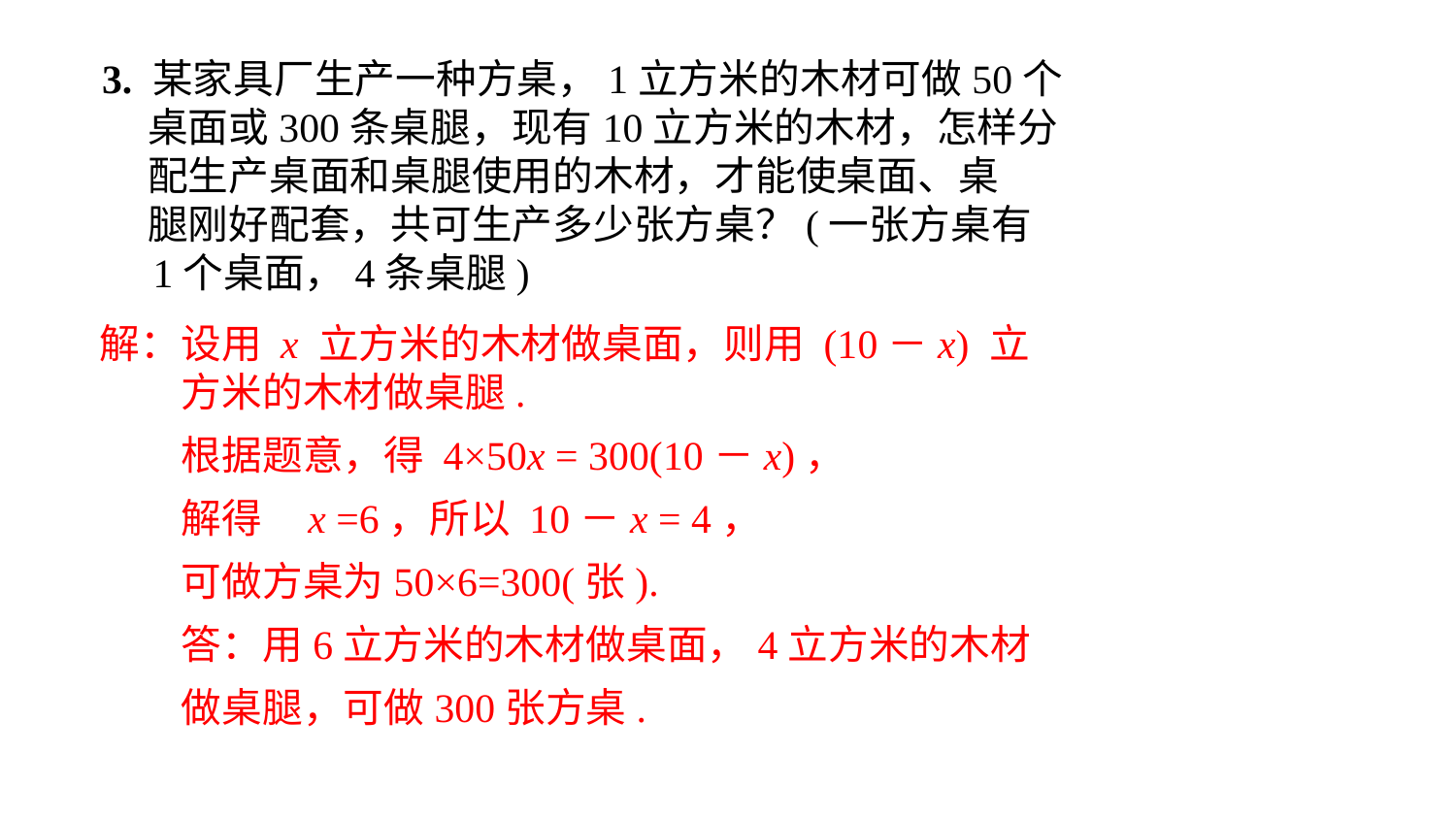

3. 某家具厂生产一种方桌，1立方米的木材可做50个
    桌面或300条桌腿，现有10立方米的木材，怎样分
    配生产桌面和桌腿使用的木材，才能使桌面、桌
    腿刚好配套，共可生产多少张方桌？(一张方桌有
     1个桌面，4条桌腿)
解：设用 x 立方米的木材做桌面，则用 (10－x) 立
        方米的木材做桌腿.
        根据题意，得 4×50x = 300(10－x)，
        解得    x =6，所以 10－x = 4，
        可做方桌为50×6=300(张).
        答：用6立方米的木材做桌面，4立方米的木材
        做桌腿，可做300张方桌.